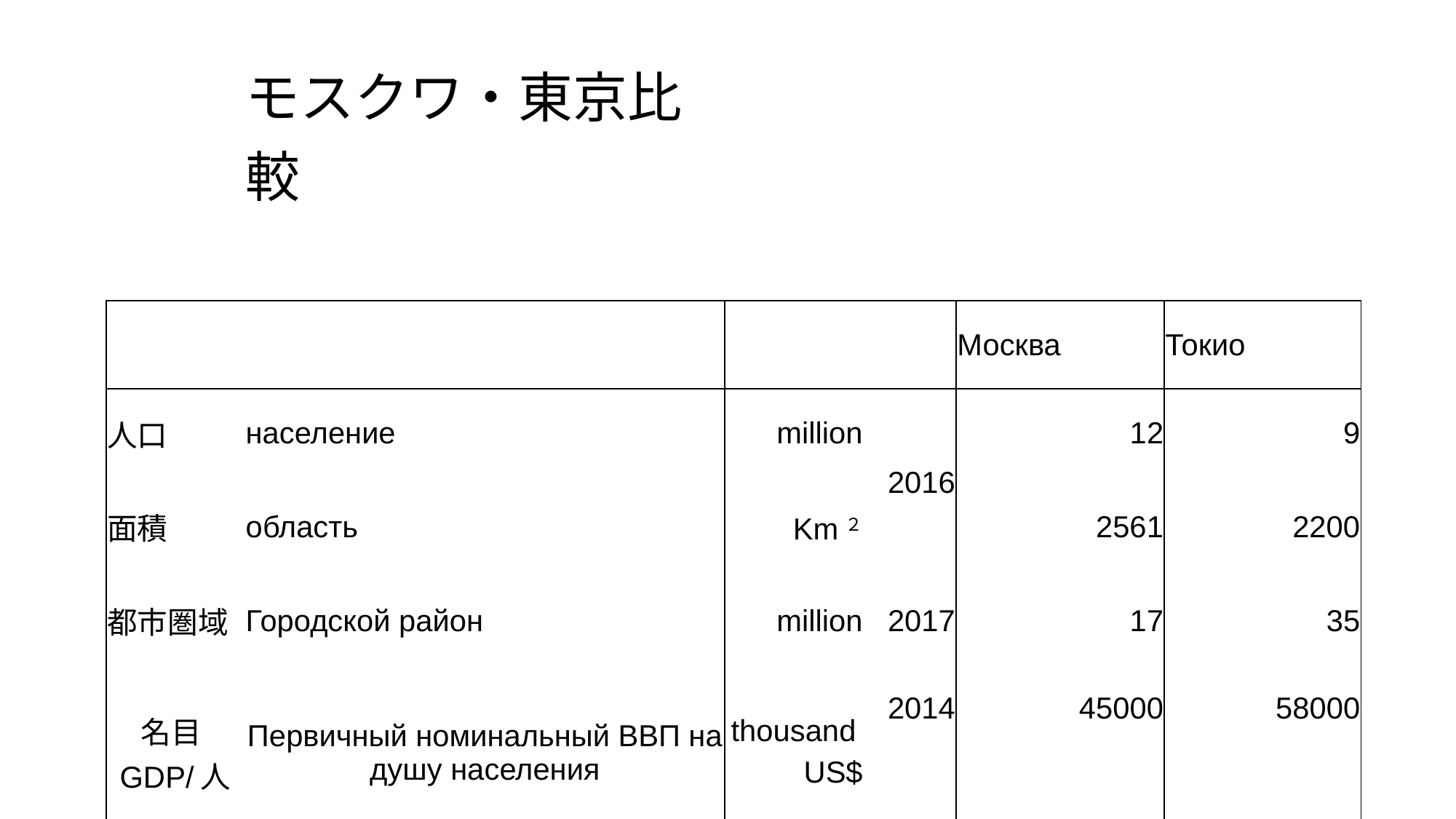

|  | モスクワ・東京比較 |  |  |  |  |
| --- | --- | --- | --- | --- | --- |
|  |  |  |  |  |  |
|  |  |  |  | Москва | Токио |
| 人口 | население | million | 2016 | 12 | 9 |
| 面積 | область | Km２ |  | 2561 | 2200 |
| 都市圏域 | Городской район | million | 2017 | 17 | 35 |
| 名目GDP/人 | Первичный номинальный ВВП на душу населения | thousand　　US$ | 2014 | 45000 | 58000 |
|  |  |  |  |  |  |